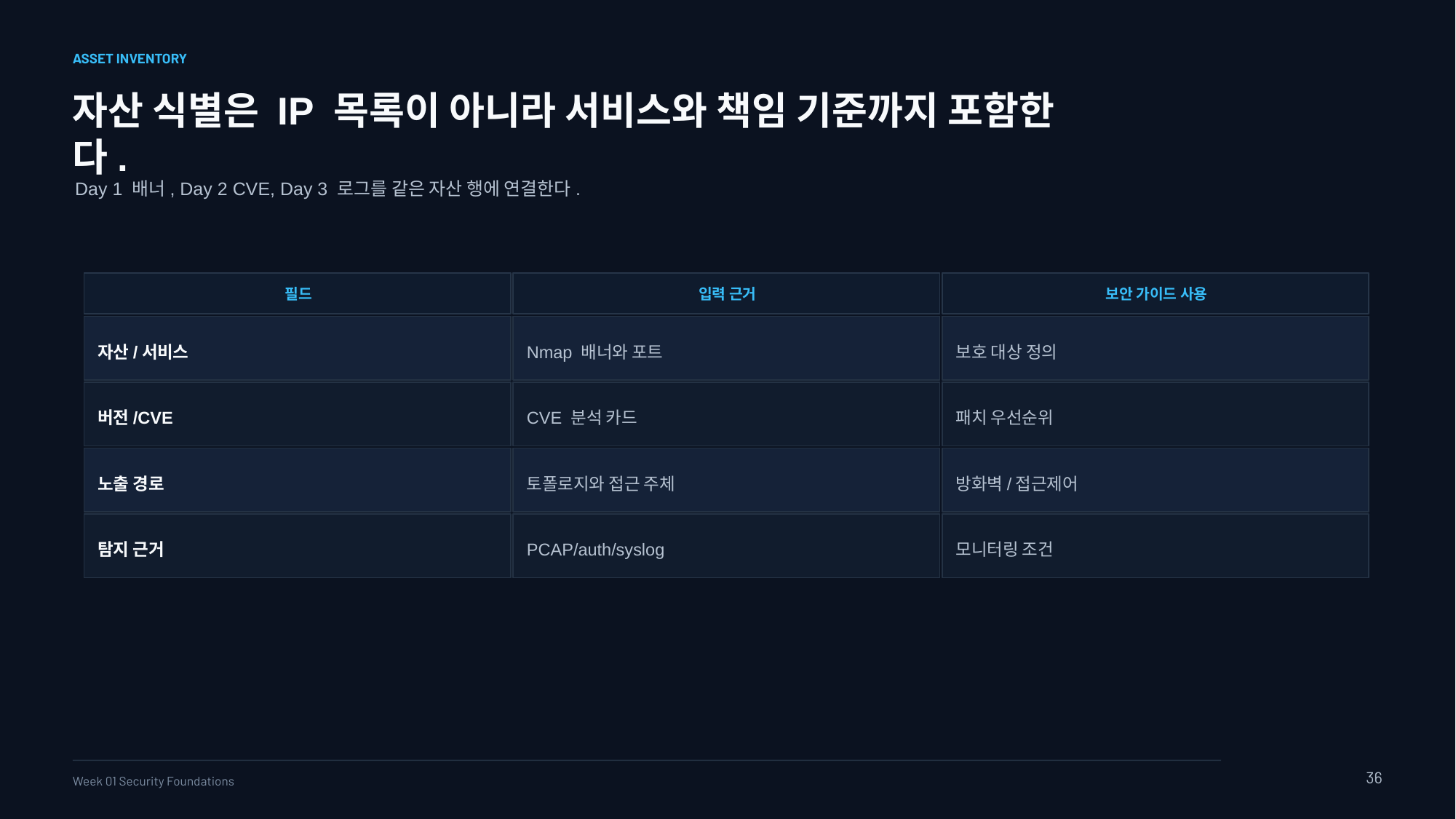

ASSET INVENTORY
자산 식별은 IP 목록이 아니라 서비스와 책임 기준까지 포함한다.
Day 1 배너, Day 2 CVE, Day 3 로그를 같은 자산 행에 연결한다.

필드
입력 근거
보안 가이드 사용

자산/서비스
Nmap 배너와 포트
보호 대상 정의

버전/CVE
CVE 분석 카드
패치 우선순위

노출 경로
토폴로지와 접근 주체
방화벽/접근제어

탐지 근거
PCAP/auth/syslog
모니터링 조건

36
Week 01 Security Foundations